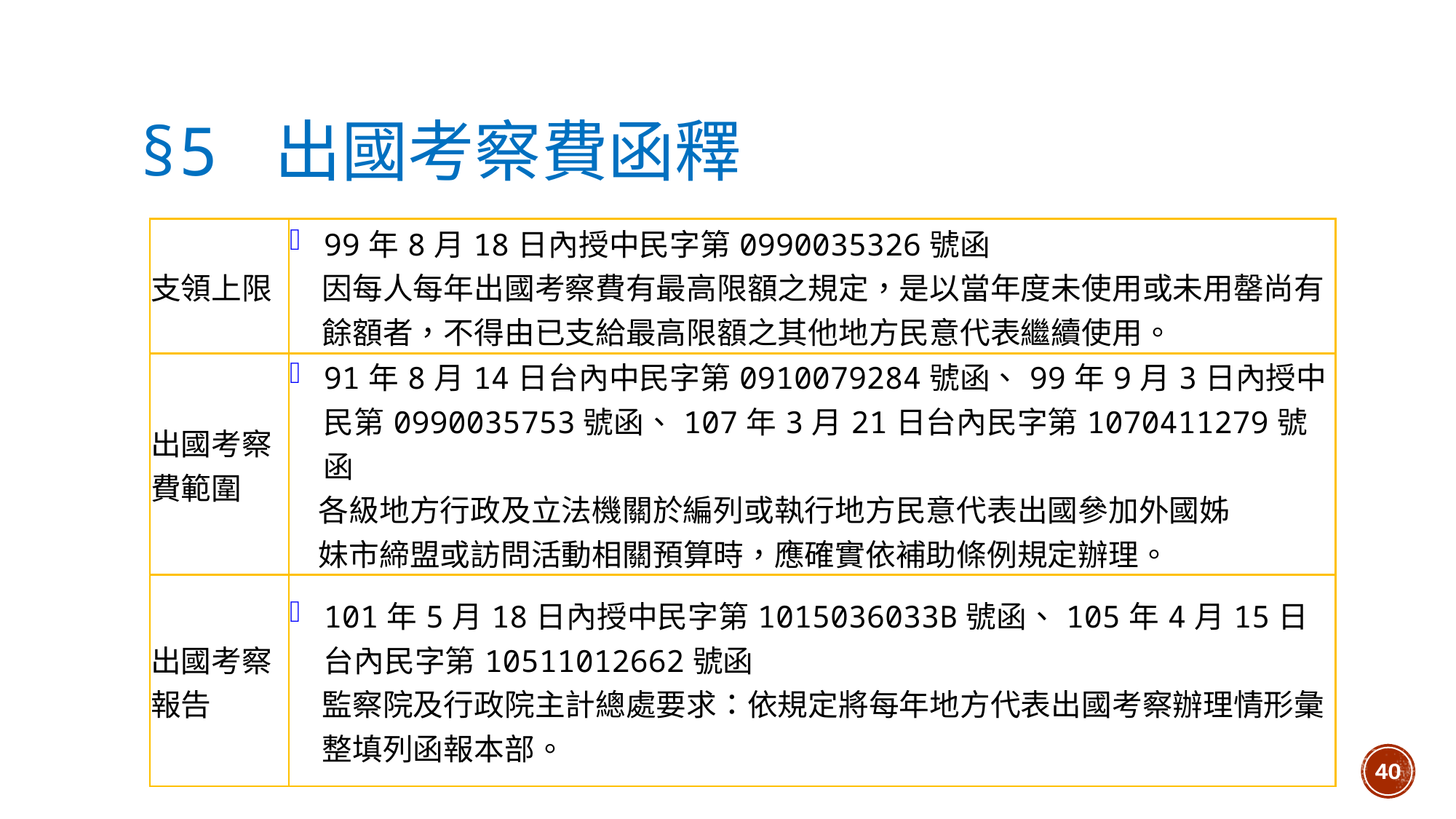

# §5 出國考察費函釋
| 支領上限 | 99年8月18日內授中民字第0990035326號函 因每人每年出國考察費有最高限額之規定，是以當年度未使用或未用罄尚有餘額者，不得由已支給最高限額之其他地方民意代表繼續使用。 |
| --- | --- |
| 出國考察費範圍 | 91年8月14日台內中民字第0910079284號函、99年9月3日內授中民第0990035753號函、107年3月21日台內民字第1070411279號函 各級地方行政及立法機關於編列或執行地方民意代表出國參加外國姊 妹市締盟或訪問活動相關預算時，應確實依補助條例規定辦理。 |
| 出國考察報告 | 101年5月18日內授中民字第1015036033B號函、105年4月15日台內民字第10511012662號函 監察院及行政院主計總處要求：依規定將每年地方代表出國考察辦理情形彙整填列函報本部。 |
40